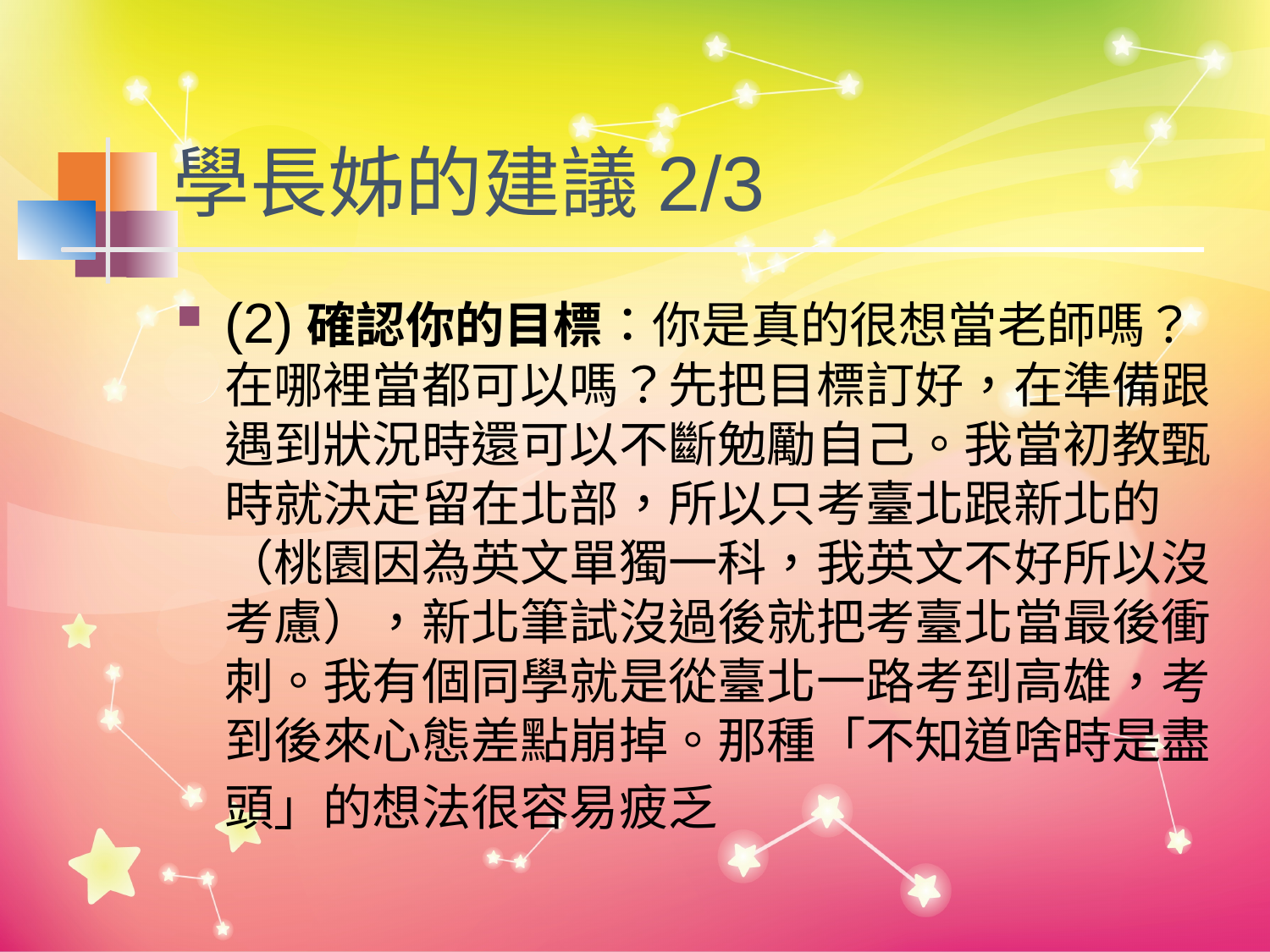

# 學長姊的建議2/3
(2)確認你的目標：你是真的很想當老師嗎？在哪裡當都可以嗎？先把目標訂好，在準備跟遇到狀況時還可以不斷勉勵自己。我當初教甄時就決定留在北部，所以只考臺北跟新北的（桃園因為英文單獨一科，我英文不好所以沒考慮），新北筆試沒過後就把考臺北當最後衝刺。我有個同學就是從臺北一路考到高雄，考到後來心態差點崩掉。那種「不知道啥時是盡頭」的想法很容易疲乏